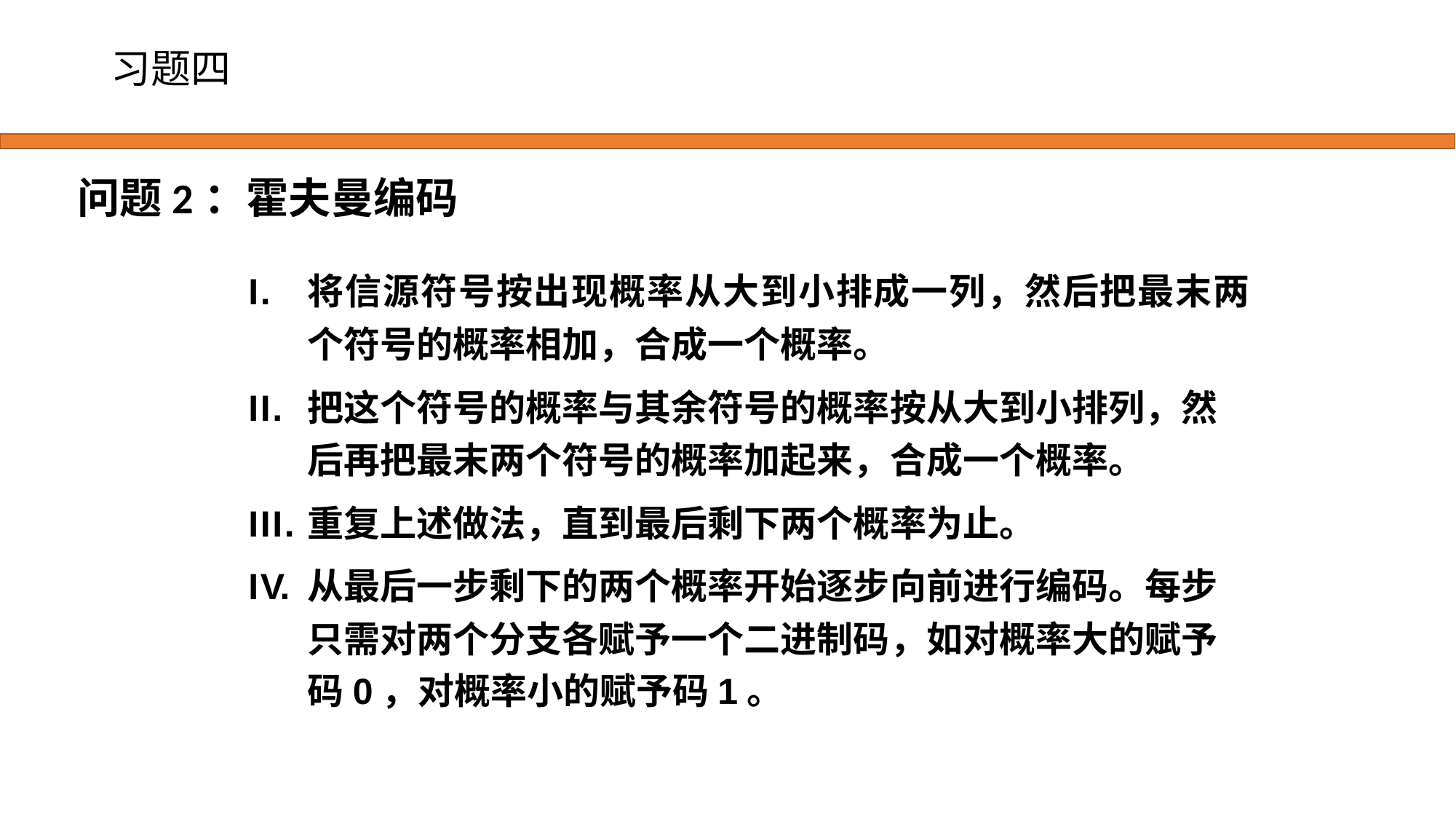

# 习题四

问题2：霍夫曼编码
将信源符号按出现概率从大到小排成一列，然后把最末两个符号的概率相加，合成一个概率。
把这个符号的概率与其余符号的概率按从大到小排列，然后再把最末两个符号的概率加起来，合成一个概率。
重复上述做法，直到最后剩下两个概率为止。
从最后一步剩下的两个概率开始逐步向前进行编码。每步只需对两个分支各赋予一个二进制码，如对概率大的赋予码0，对概率小的赋予码1。